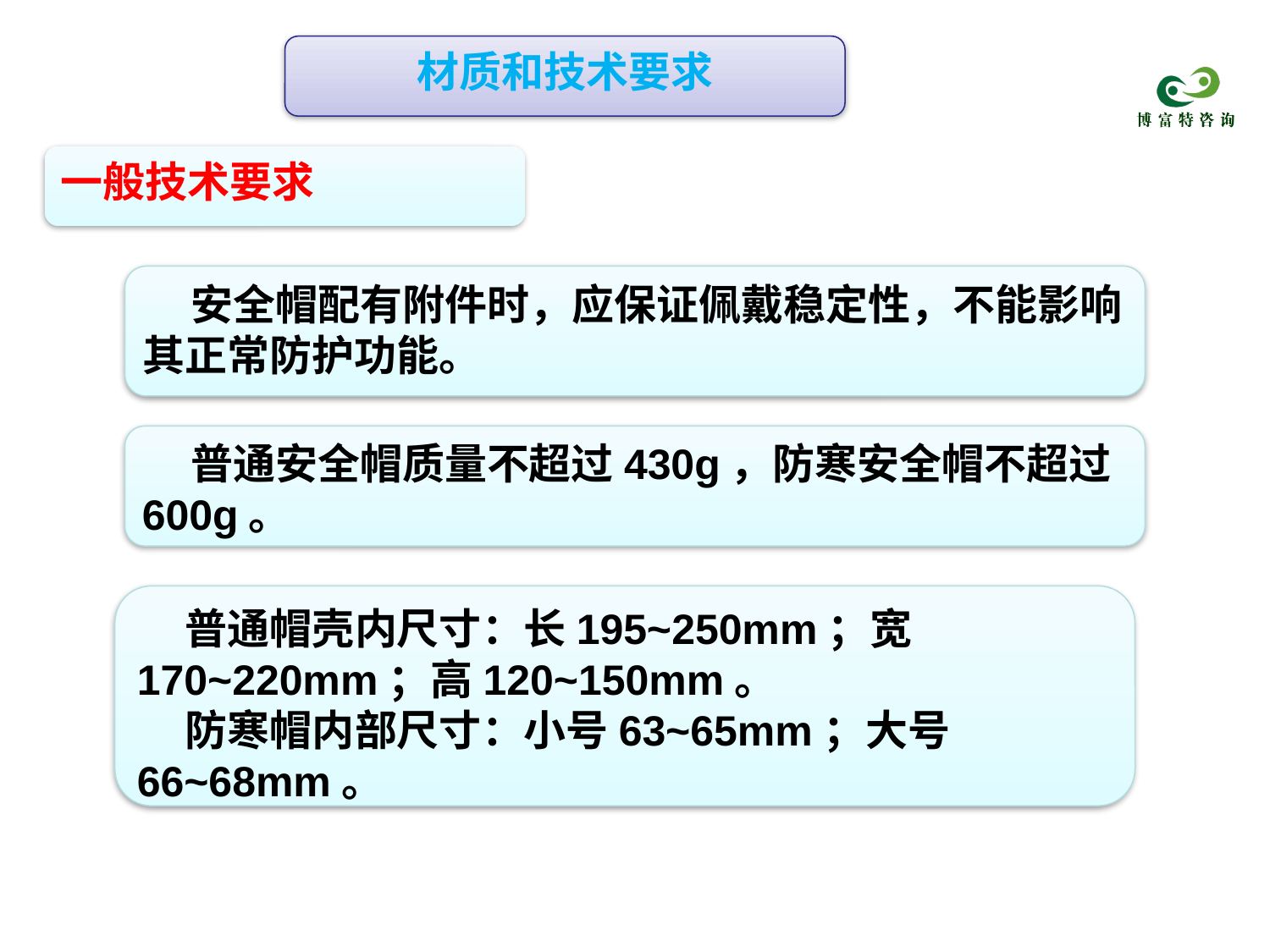

材质和技术要求
一般技术要求
    安全帽配有附件时，应保证佩戴稳定性，不能影响其正常防护功能。
    普通安全帽质量不超过430g，防寒安全帽不超过600g。
    普通帽壳内尺寸：长195~250mm；宽170~220mm；高120~150mm。
    防寒帽内部尺寸：小号63~65mm；大号66~68mm。